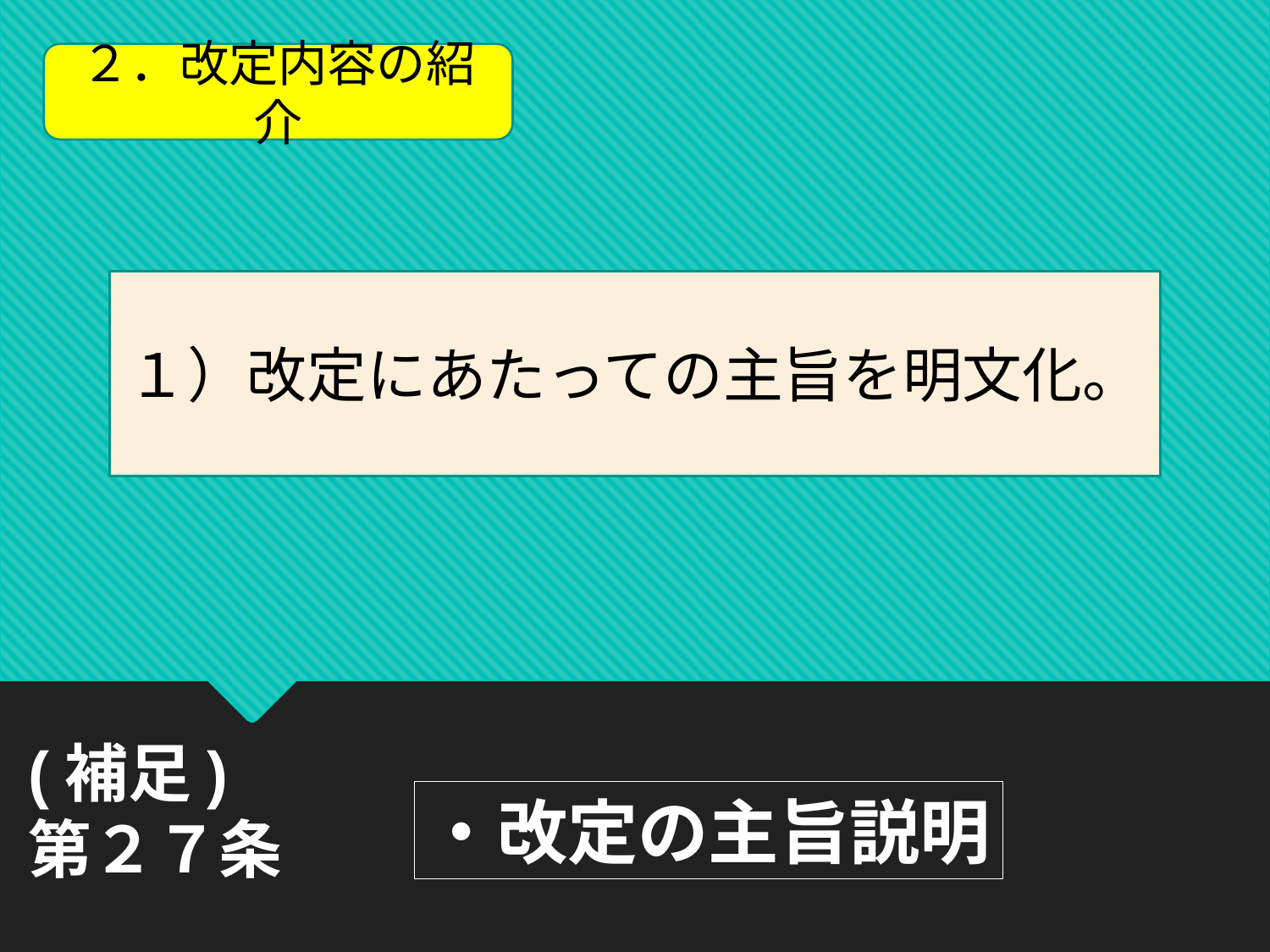

２．改定内容の紹介
１）改定にあたっての主旨を明文化。
(補足)
第２７条
・改定の主旨説明